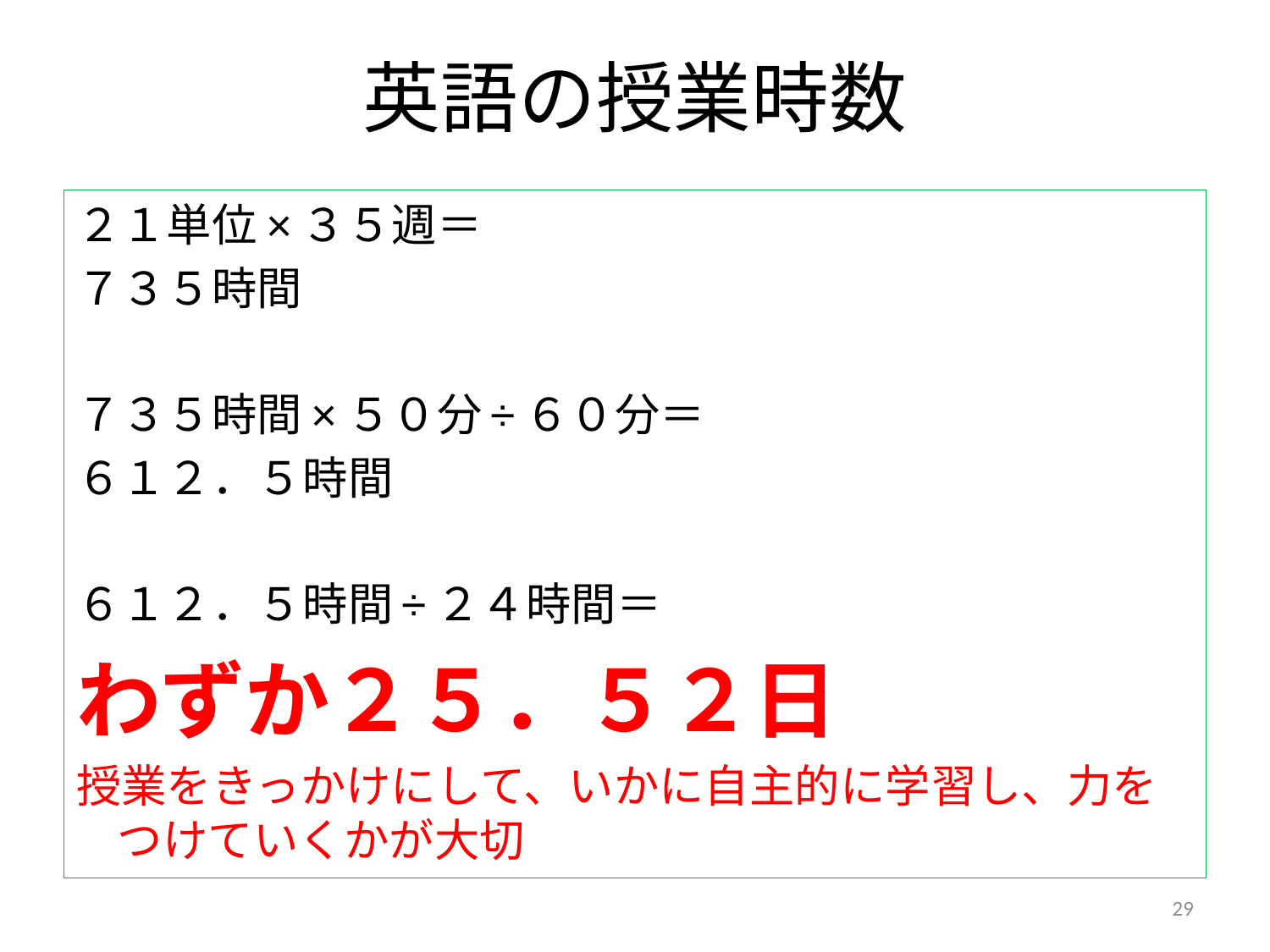

# 英語の授業時数
２１単位×３５週＝
７３５時間

７３５時間×５０分÷６０分＝
６１２．５時間

６１２．５時間÷２４時間＝
わずか２５．５２日
授業をきっかけにして、いかに自主的に学習し、力をつけていくかが大切

29